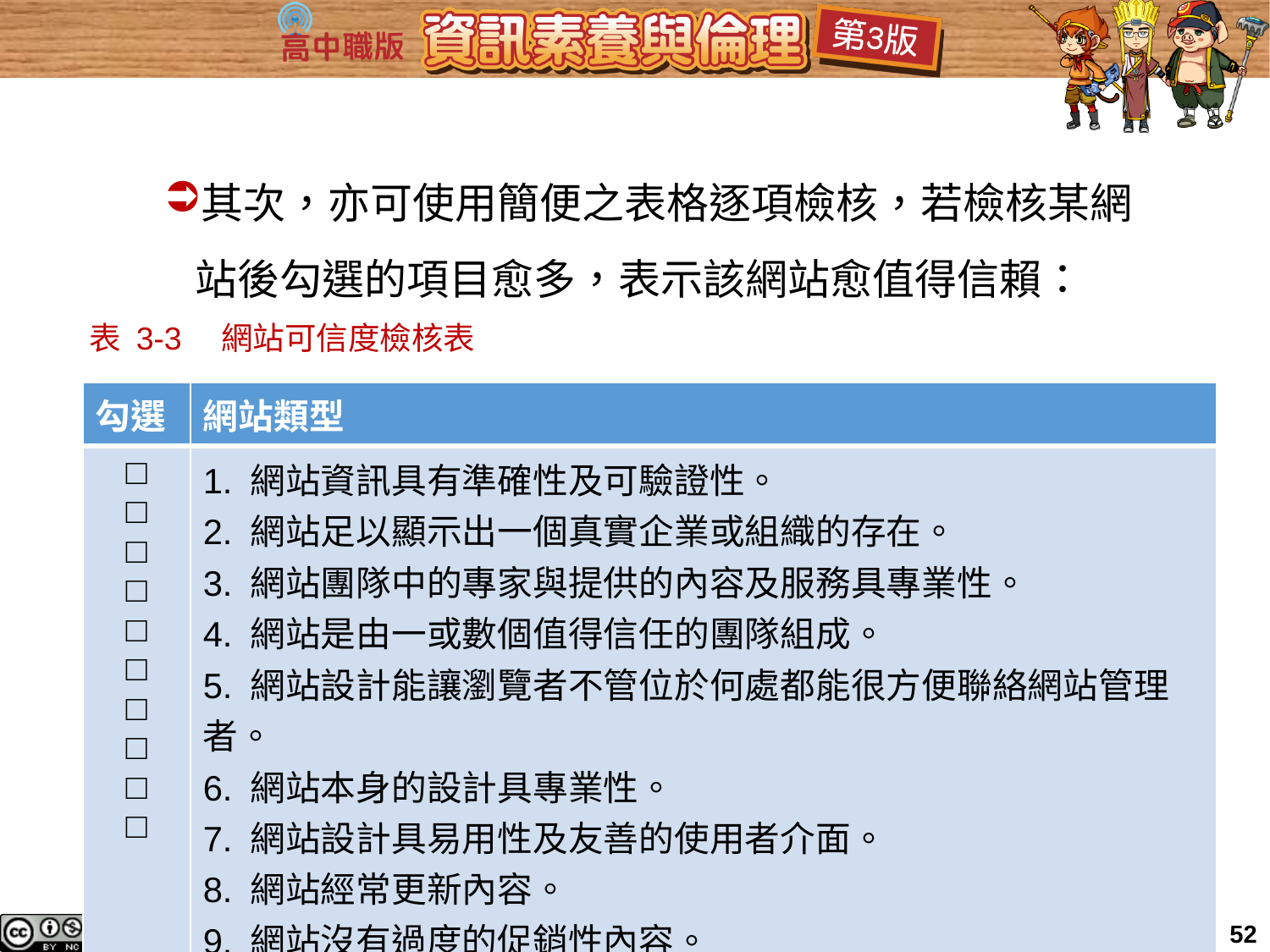

其次，亦可使用簡便之表格逐項檢核，若檢核某網站後勾選的項目愈多，表示該網站愈值得信賴：
# 表 3-3　網站可信度檢核表
| 勾選 | 網站類型 |
| --- | --- |
| □ □ □ □ □ □ □ □ □ □ | 1. 網站資訊具有準確性及可驗證性。 2. 網站足以顯示出一個真實企業或組織的存在。 3. 網站團隊中的專家與提供的內容及服務具專業性。 4. 網站是由一或數個值得信任的團隊組成。 5. 網站設計能讓瀏覽者不管位於何處都能很方便聯絡網站管理者。 6. 網站本身的設計具專業性。 7. 網站設計具易用性及友善的使用者介面。 8. 網站經常更新內容。 9. 網站沒有過度的促銷性內容。 10. 網站沒有發現任何各類型的微小錯誤。 |
52